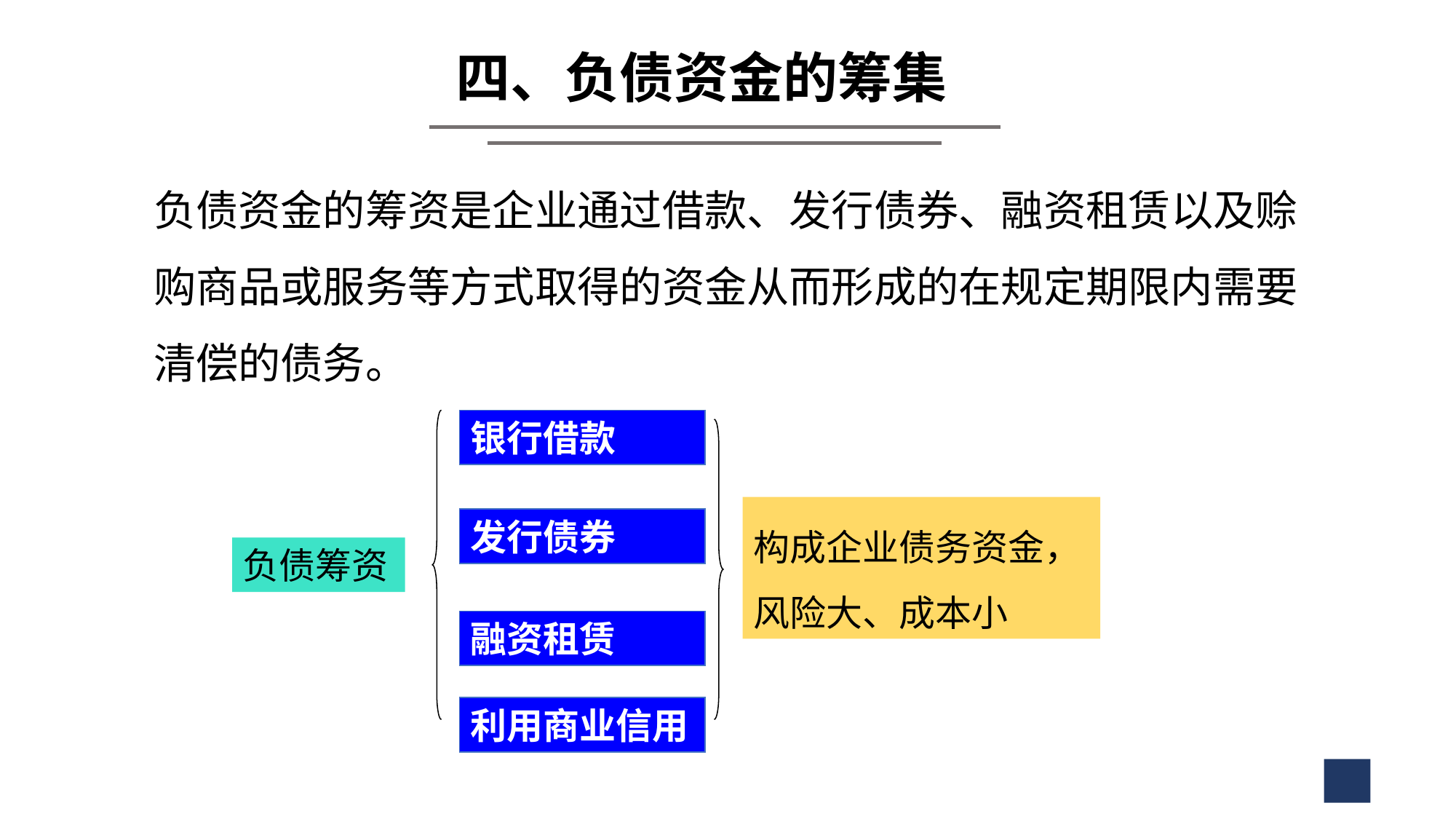

四、负债资金的筹集
负债资金的筹资是企业通过借款、发行债券、融资租赁以及赊购商品或服务等方式取得的资金从而形成的在规定期限内需要清偿的债务。

银行借款

构成企业债务资金，风险大、成本小
发行债券
负债筹资
融资租赁
利用商业信用
20